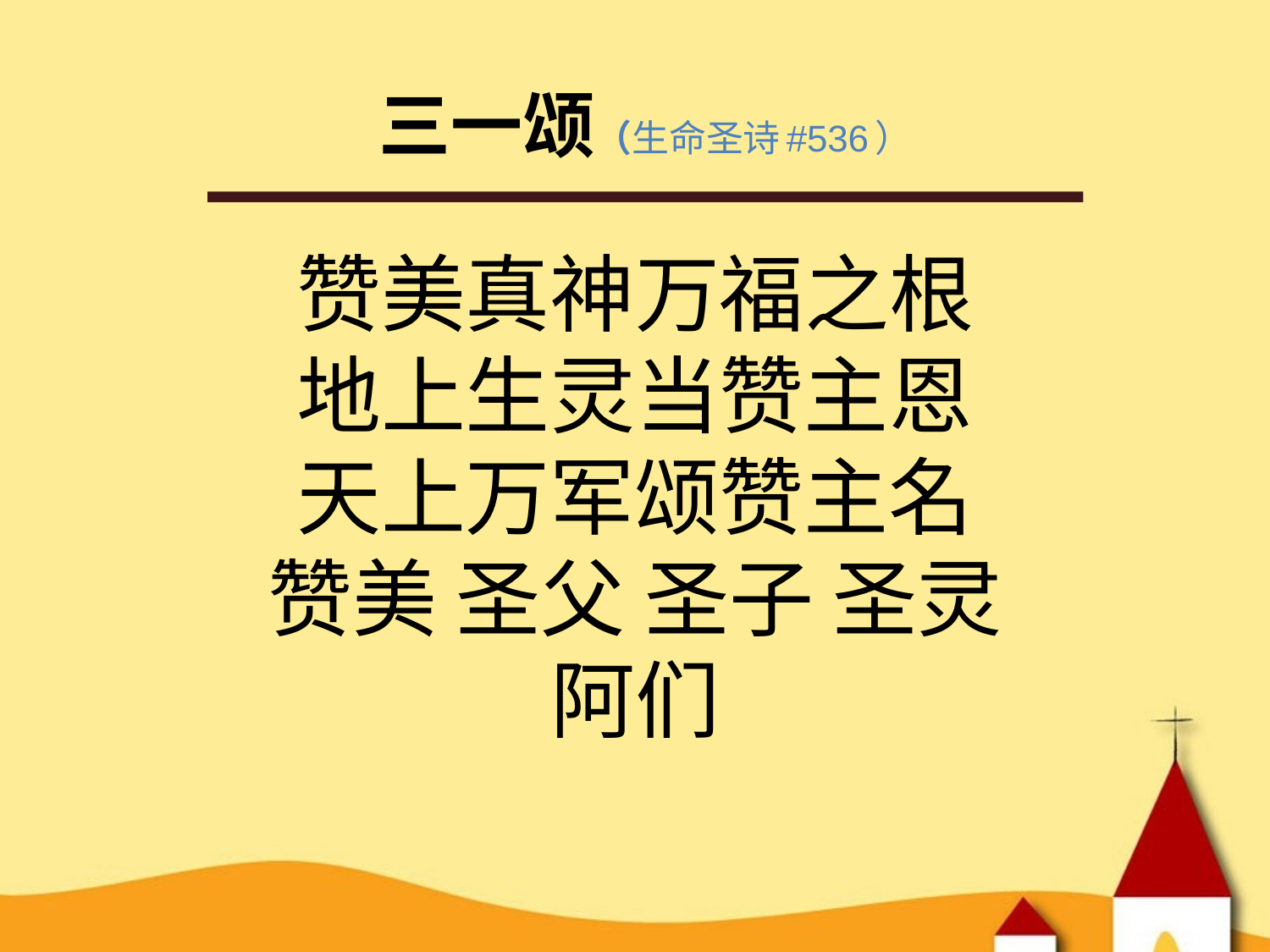

# 三一颂（生命圣诗#536）

赞美真神万福之根
地上生灵当赞主恩
天上万军颂赞主名
赞美 圣父 圣子 圣灵
阿们